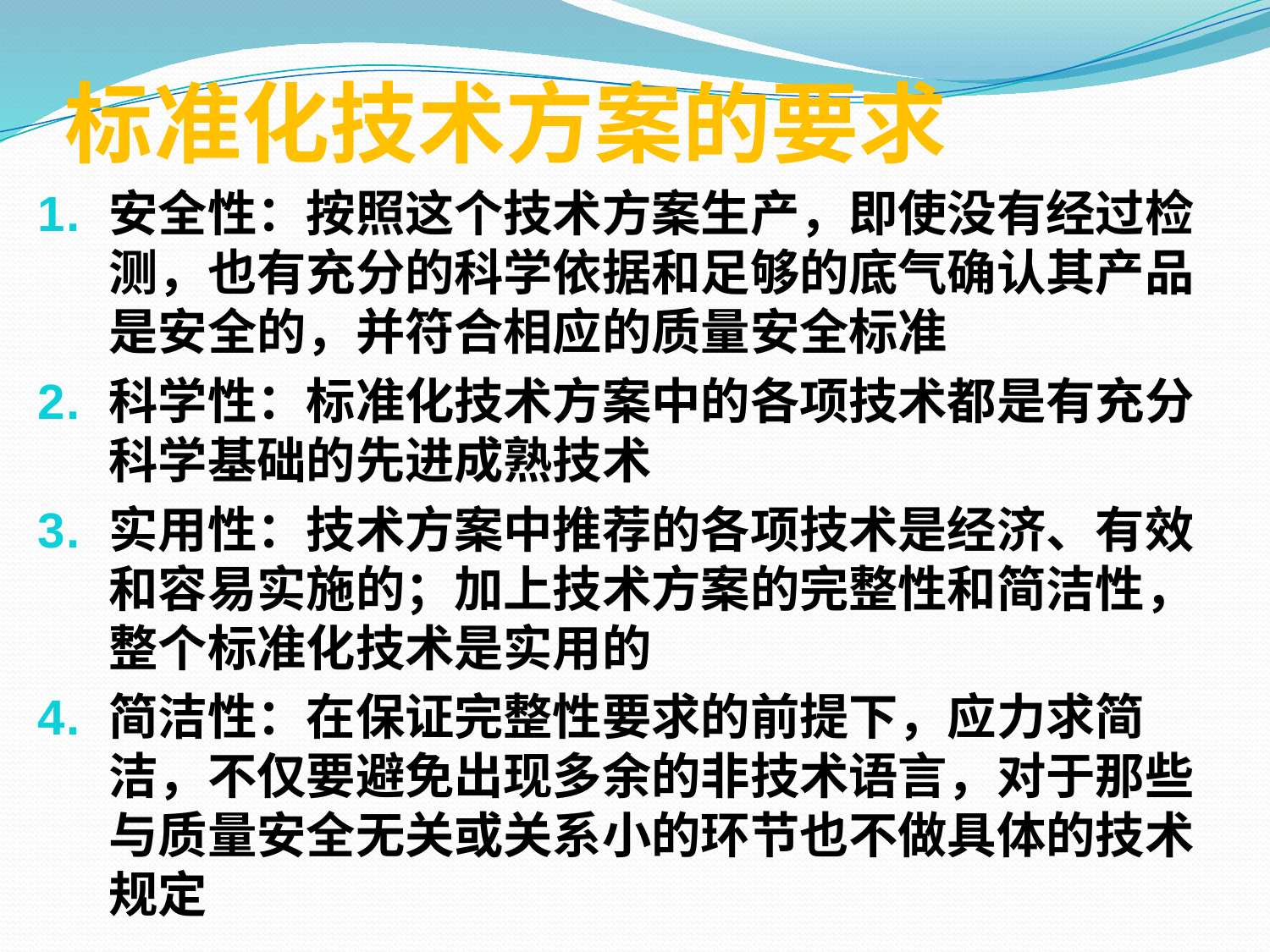

# 标准化技术方案的要求
安全性：按照这个技术方案生产，即使没有经过检测，也有充分的科学依据和足够的底气确认其产品是安全的，并符合相应的质量安全标准
科学性：标准化技术方案中的各项技术都是有充分科学基础的先进成熟技术
实用性：技术方案中推荐的各项技术是经济、有效和容易实施的；加上技术方案的完整性和简洁性，整个标准化技术是实用的
简洁性：在保证完整性要求的前提下，应力求简洁，不仅要避免出现多余的非技术语言，对于那些与质量安全无关或关系小的环节也不做具体的技术规定